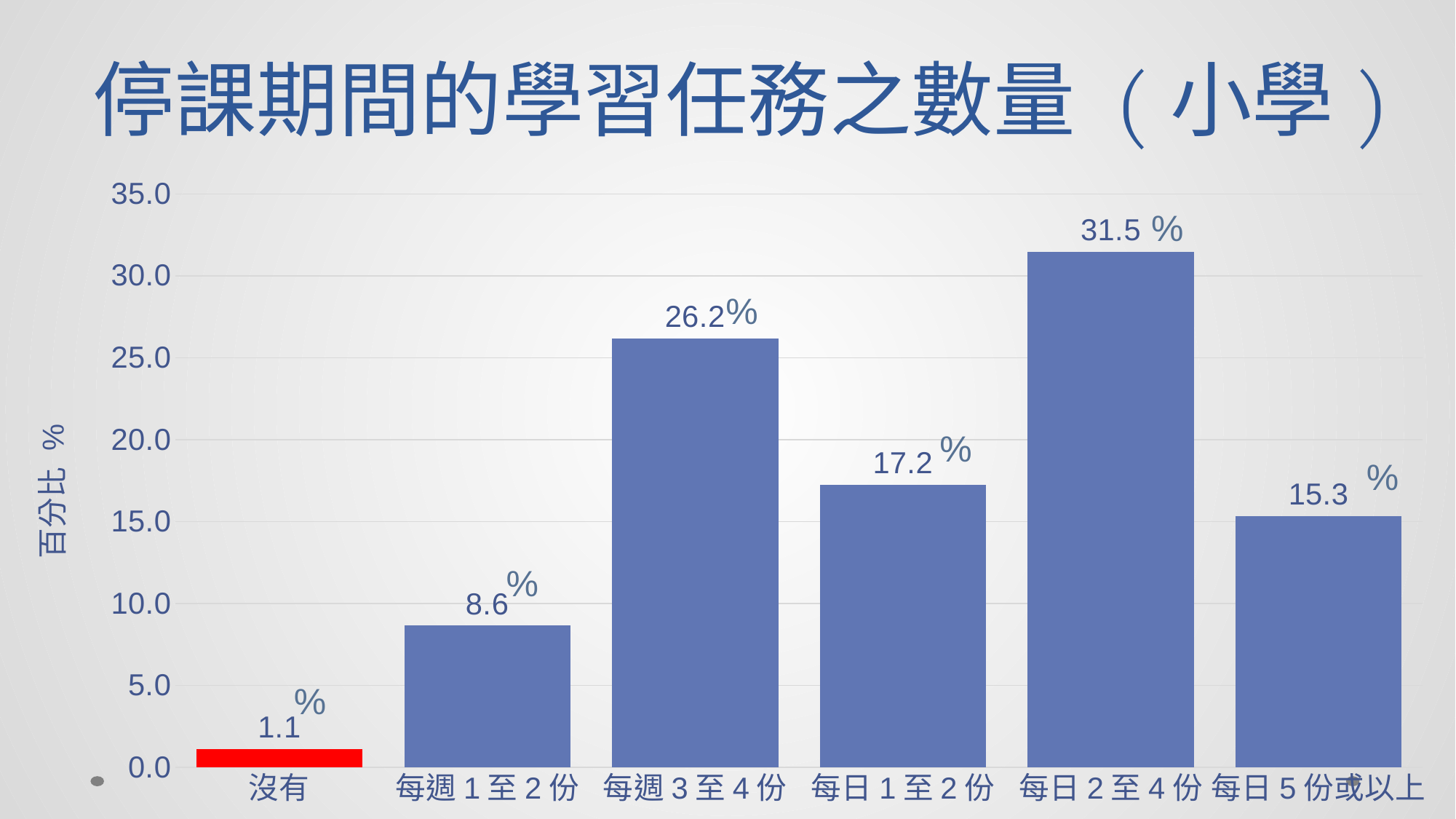

# 停課期間的學習任務之數量 (小學)

### Chart

| Category |  |
|---|---|
| 沒有 | 1.115241635687732 |
| 每週1至2份 | 8.649318463444848 |
| 每週3至4份 | 26.17100371747212 |
| 每日1至2份 | 17.24907063197026 |
| 每日2至4份 | 31.47459727385377 |
| 每日5份或以上 | 15.34076827757125 |
%
%
%
%
%
%